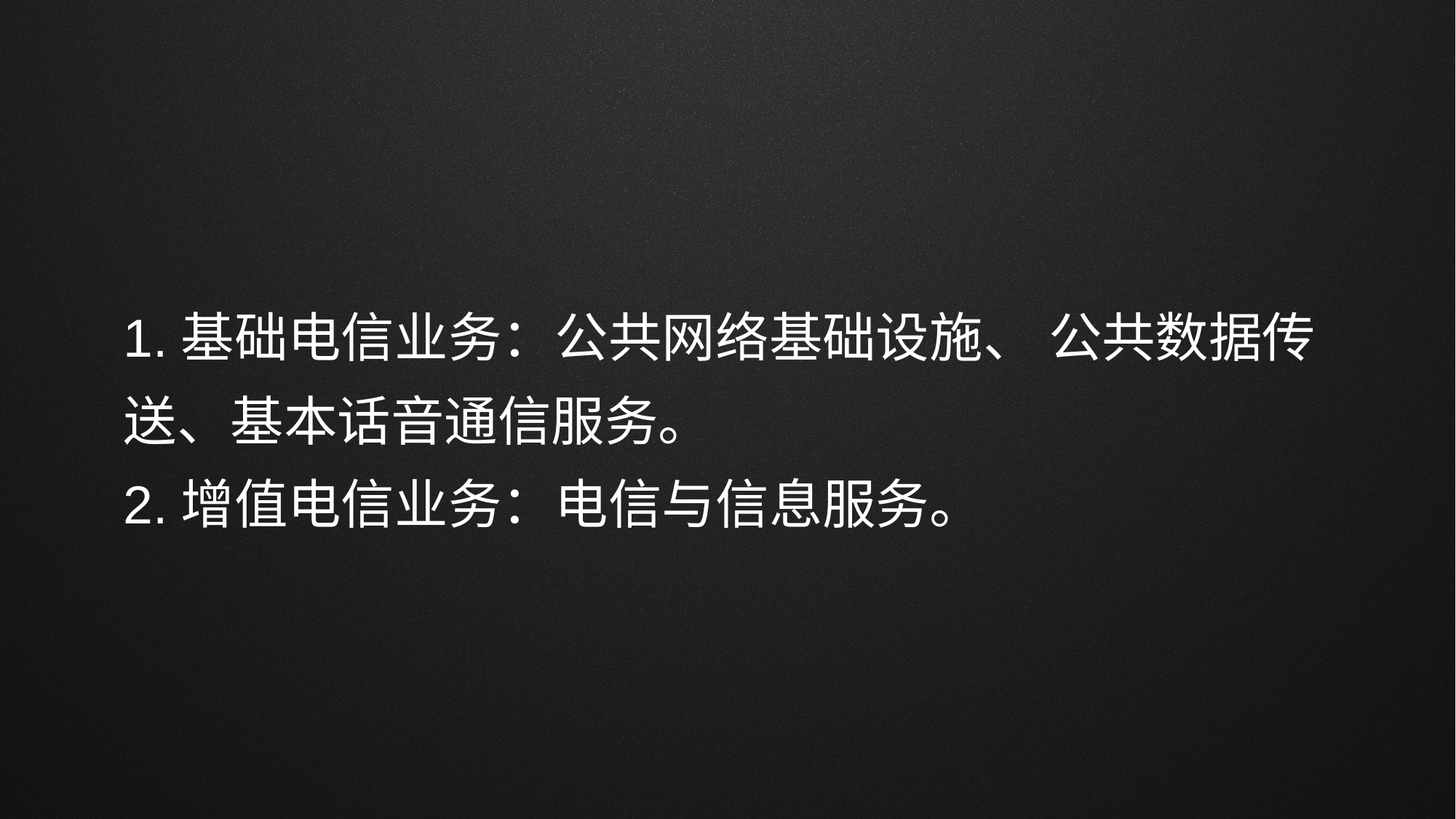

1.基础电信业务：公共网络基础设施、 公共数据传送、基本话音通信服务。
2.增值电信业务：电信与信息服务。